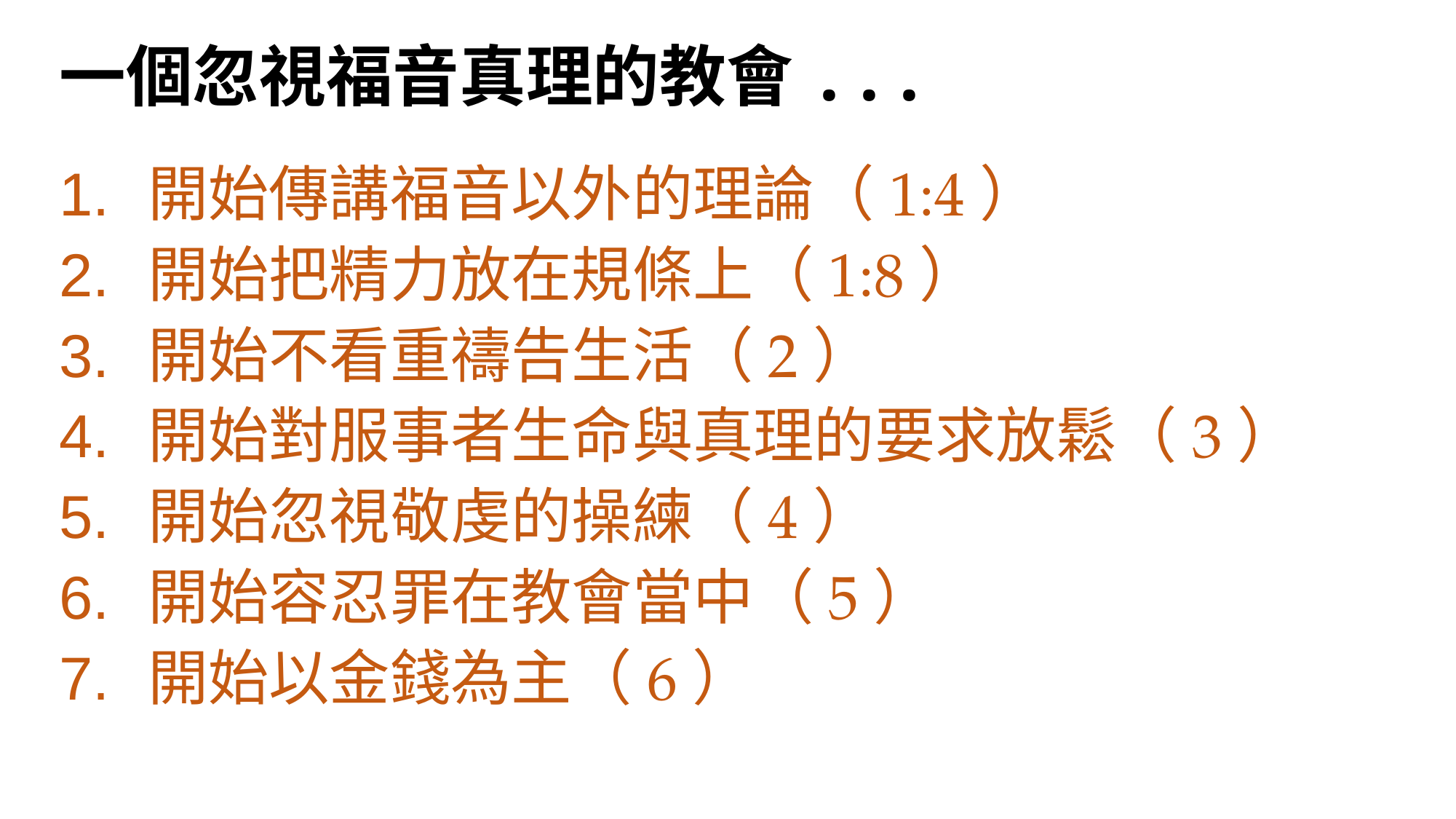

# 一個忽視福音真理的教會...
開始傳講福音以外的理論（1:4）
開始把精力放在規條上（1:8）
開始不看重禱告生活（2）
開始對服事者生命與真理的要求放鬆（3）
開始忽視敬虔的操練（4）
開始容忍罪在教會當中（5）
開始以金錢為主（6）